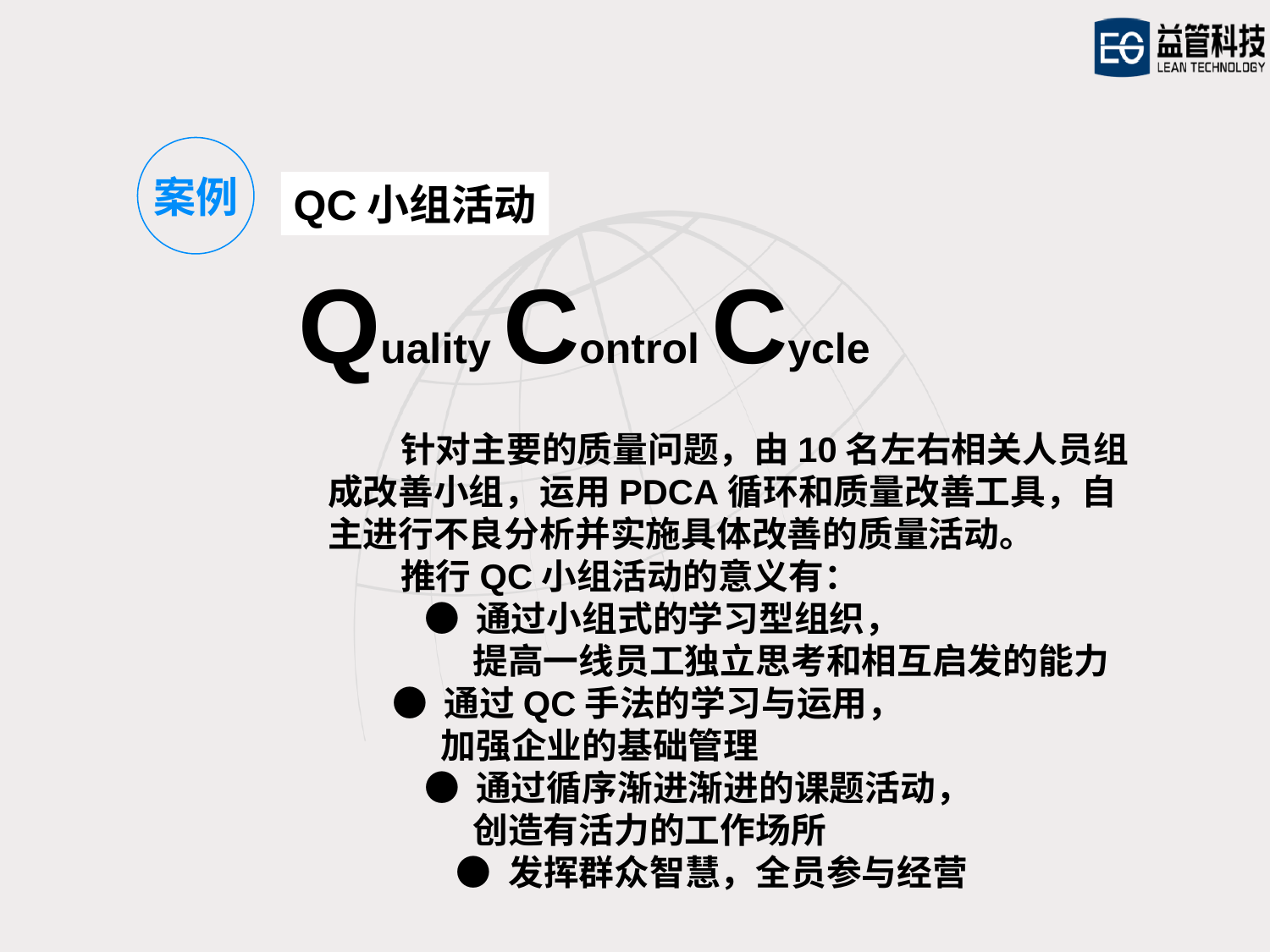

案例
QC小组活动
Quality Control Cycle
        针对主要的质量问题，由10名左右相关人员组成改善小组，运用PDCA循环和质量改善工具，自主进行不良分析并实施具体改善的质量活动。
        推行QC小组活动的意义有：
            ● 通过小组式的学习型组织，
                 提高一线员工独立思考和相互启发的能力
        ● 通过QC手法的学习与运用，
             加强企业的基础管理
            ● 通过循序渐进渐进的课题活动，
                 创造有活力的工作场所
                ● 发挥群众智慧，全员参与经营